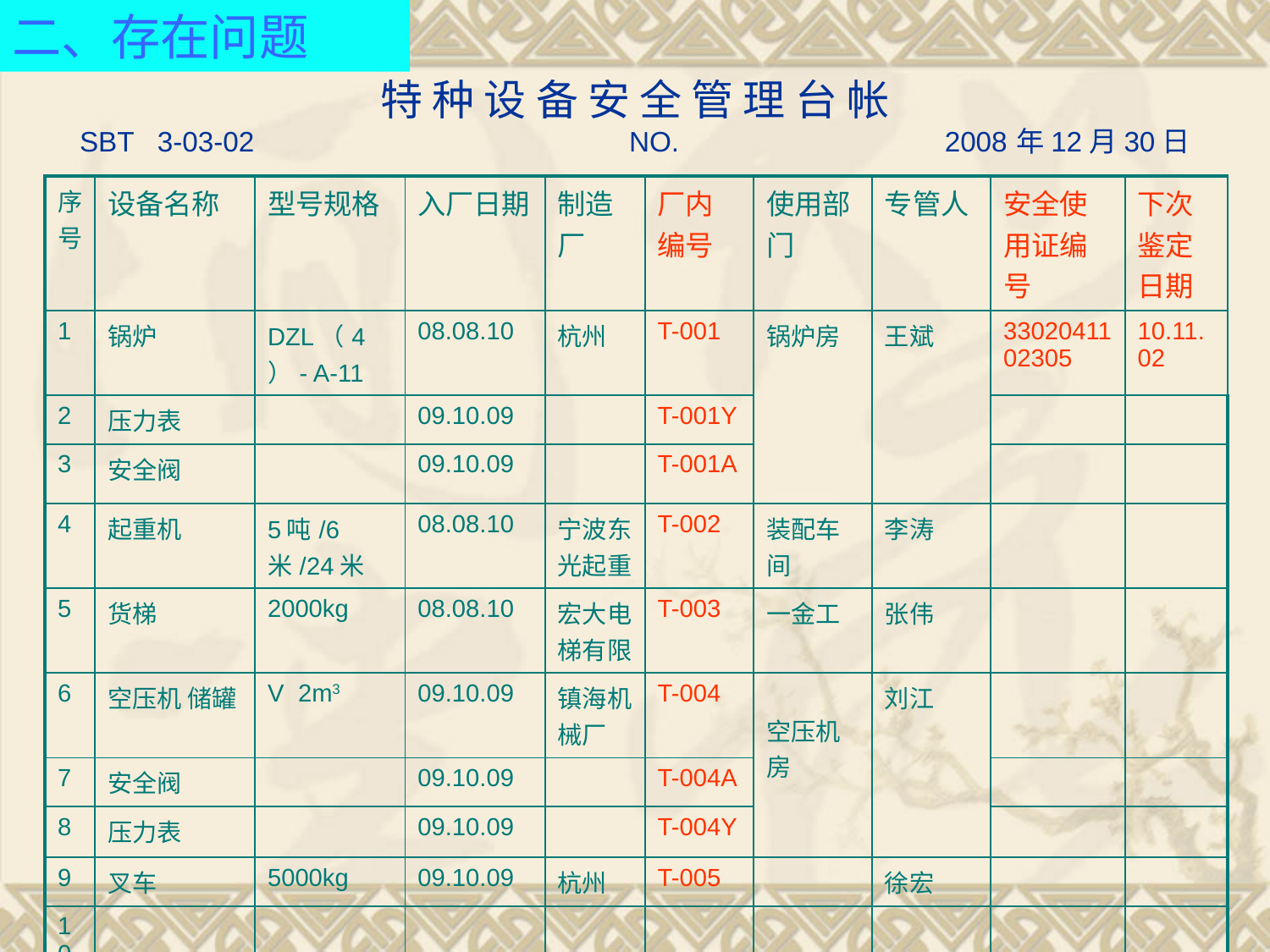

二、存在问题
# 特 种 设 备 安 全 管 理 台 帐 SBT   3-03-02                                                NO.                                  2008年12月30日
| 序号 | 设备名称 | 型号规格 | 入厂日期 | 制造厂 | 厂内编号 | 使用部门 | 专管人 | 安全使用证编号 | 下次鉴定日期 |
| --- | --- | --- | --- | --- | --- | --- | --- | --- | --- |
| 1 | 锅炉 | DZL（4）- A-11 | 08.08.10 | 杭州 | T-001 | 锅炉房 | 王斌 | 3302041102305 | 10.11.02 |
| 2 | 压力表 |  | 09.10.09 |  | T-001Y |  |  |  |  |
| 3 | 安全阀 |  | 09.10.09 |  | T-001A |  |  |  |  |
| 4 | 起重机 | 5吨/6米/24米 | 08.08.10 | 宁波东光起重 | T-002 | 装配车间 | 李涛 |  |  |
| 5 | 货梯 | 2000kg | 08.08.10 | 宏大电梯有限 | T-003 | 一金工 | 张伟 |  |  |
| 6 | 空压机 储罐 | V 2m3 | 09.10.09 | 镇海机械厂 | T-004 | 空压机房 | 刘江 |  |  |
| 7 | 安全阀 |  | 09.10.09 |  | T-004A |  |  |  |  |
| 8 | 压力表 |  | 09.10.09 |  | T-004Y |  |  |  |  |
| 9 | 叉车 | 5000kg | 09.10.09 | 杭州 | T-005 |  | 徐宏 |  |  |
| 10 |  |  |  |  |  |  |  |  |  |